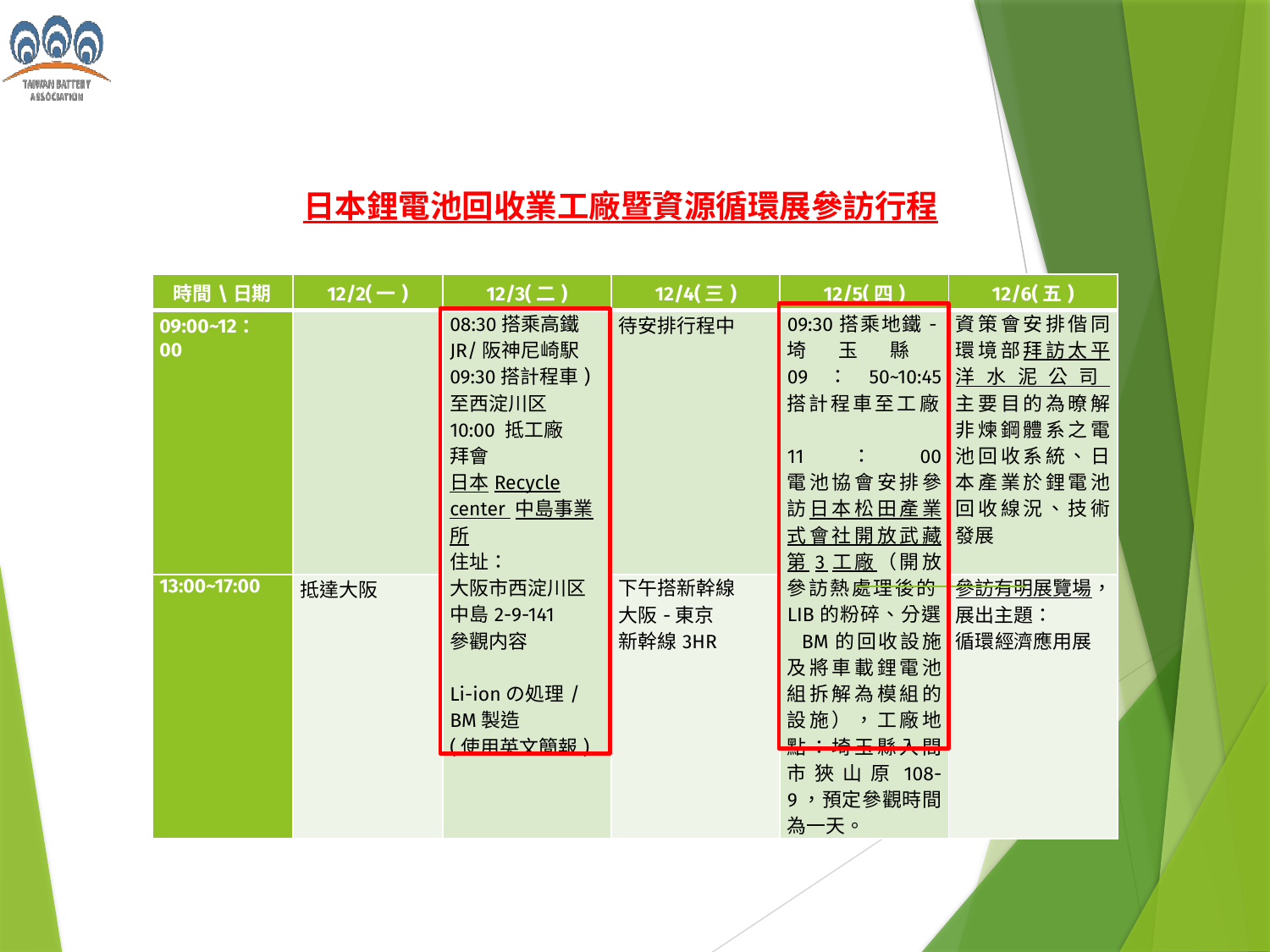

日本鋰電池回收業工廠暨資源循環展參訪行程

| 時間\日期 | 12/2(一) | 12/3(二) | 12/4(三) | 12/5(四) | 12/6(五) |
| --- | --- | --- | --- | --- | --- |
| 09:00~12：00 |  | 08:30搭乘高鐵JR/阪神尼崎駅 09:30搭計程車)至西淀川区 10:00 抵工廠 拜會 日本Recycle center 中島事業所 住址： 大阪市西淀川区中島2-9-141 參觀内容   Li-ionの処理/BM製造 (使用英文簡報) | 待安排行程中 | 09:30搭乘地鐵-埼玉縣 09：50~10:45 搭計程車至工廠 11：00 電池協會安排參訪日本松田產業式會社開放武藏第3工廠（開放參訪熱處理後的LIB的粉碎、分選、 BM的回收設施及將車載鋰電池組拆解為模組的設施），工廠地點：埼玉縣入間市狹山原108-9，預定參觀時間為一天。 | 資策會安排偕同環境部拜訪太平洋水泥公司 主要目的為暸解非煉鋼體系之電池回收系統、日本產業於鋰電池回收線況、技術發展 |
| 13:00~17:00 | 抵達大阪 |  | 下午搭新幹線 大阪-東京 新幹線3HR |  | 參訪有明展覽場，展出主題： 循環經濟應用展 |